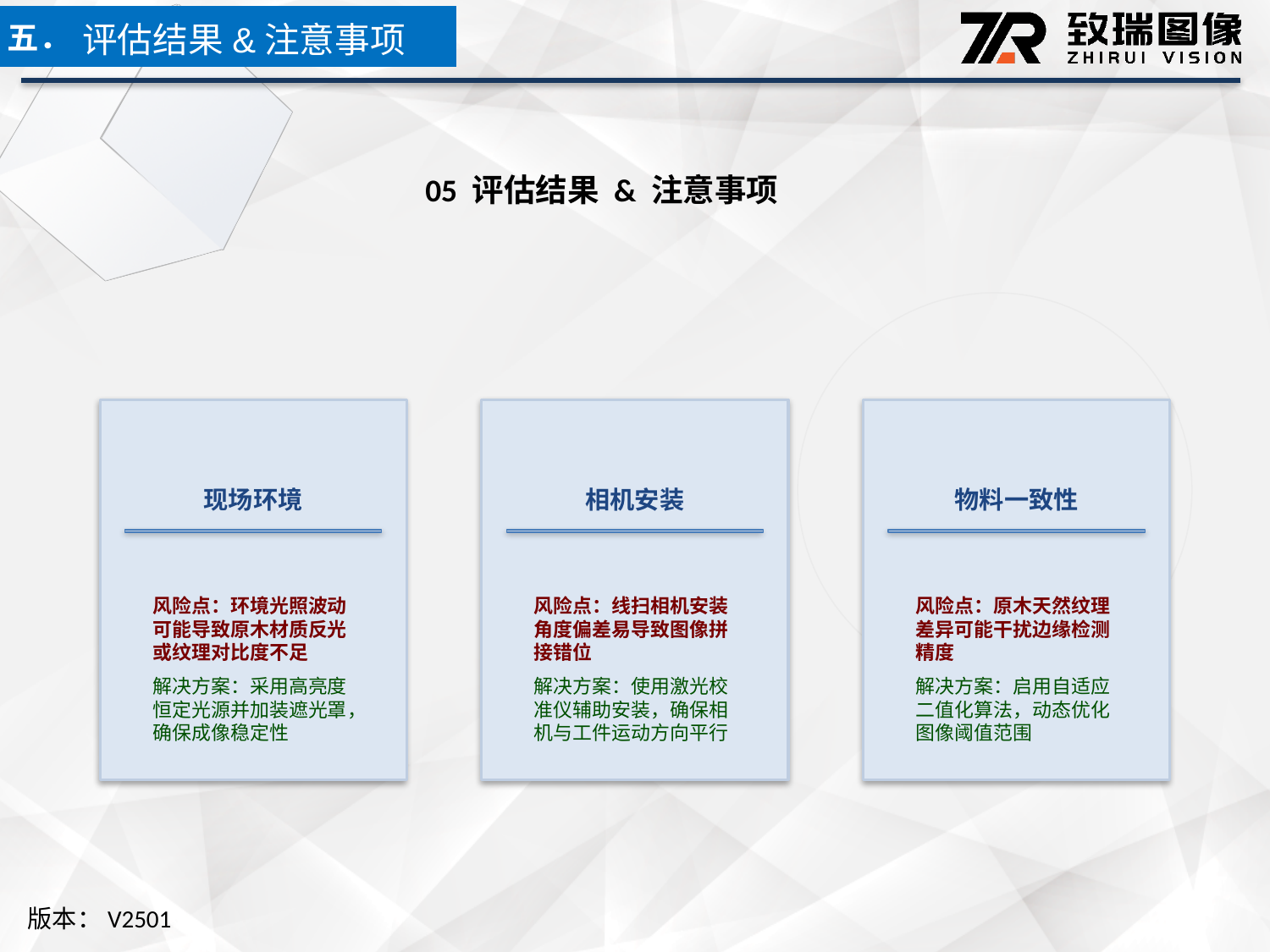

五．
评估结果&注意事项

05 评估结果 & 注意事项

现场环境

相机安装

物料一致性

风险点：环境光照波动可能导致原木材质反光或纹理对比度不足
解决方案：采用高亮度恒定光源并加装遮光罩，确保成像稳定性

风险点：线扫相机安装角度偏差易导致图像拼接错位
解决方案：使用激光校准仪辅助安装，确保相机与工件运动方向平行

风险点：原木天然纹理差异可能干扰边缘检测精度
解决方案：启用自适应二值化算法，动态优化图像阈值范围